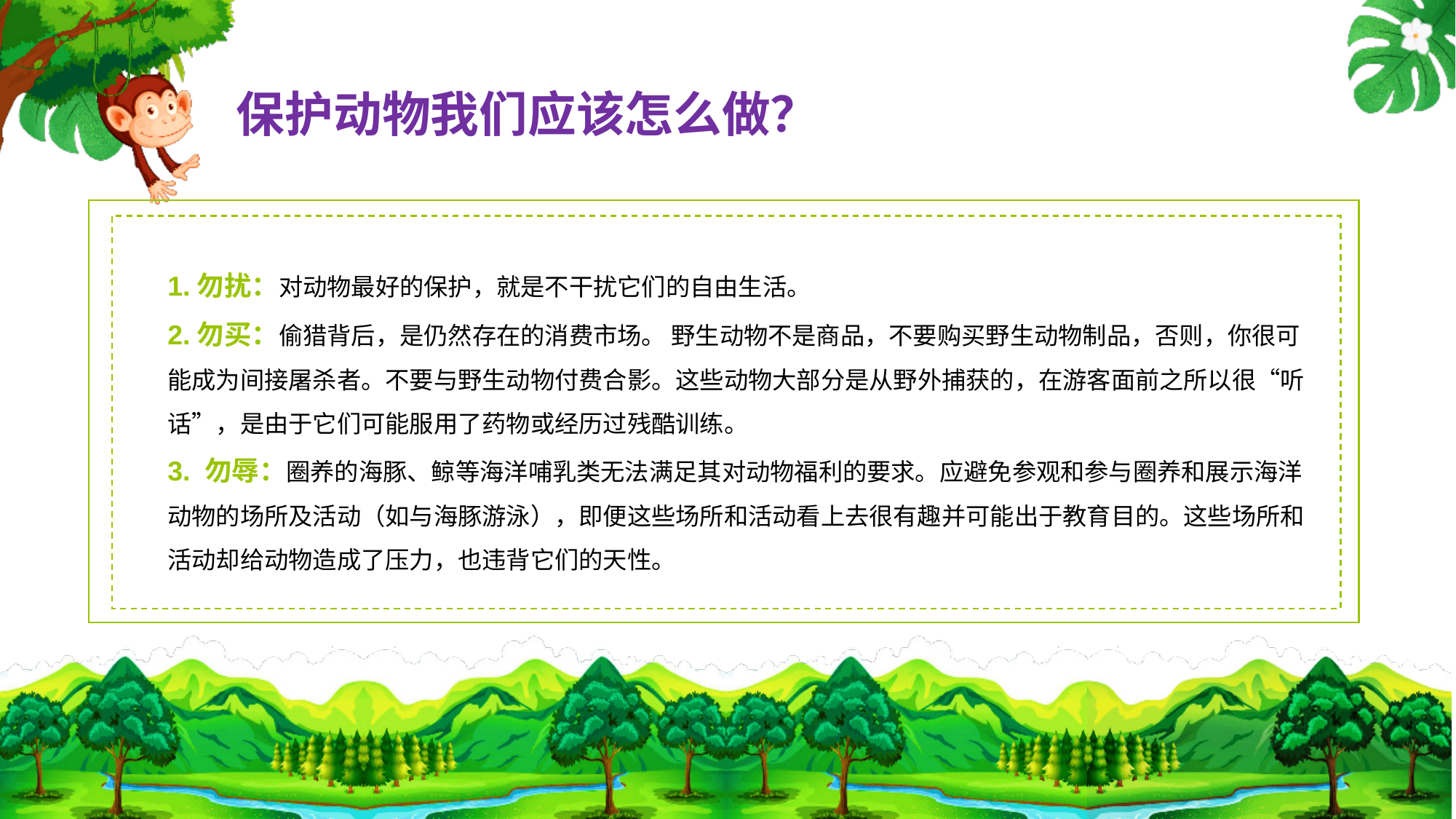

保护动物我们应该怎么做？

1.勿扰：对动物最好的保护，就是不干扰它们的自由生活。
2.勿买：偷猎背后，是仍然存在的消费市场。 野生动物不是商品，不要购买野生动物制品，否则，你很可能成为间接屠杀者。不要与野生动物付费合影。这些动物大部分是从野外捕获的，在游客面前之所以很“听话”，是由于它们可能服用了药物或经历过残酷训练。
3. 勿辱：圈养的海豚、鲸等海洋哺乳类无法满足其对动物福利的要求。应避免参观和参与圈养和展示海洋动物的场所及活动（如与海豚游泳），即便这些场所和活动看上去很有趣并可能出于教育目的。这些场所和活动却给动物造成了压力，也违背它们的天性。